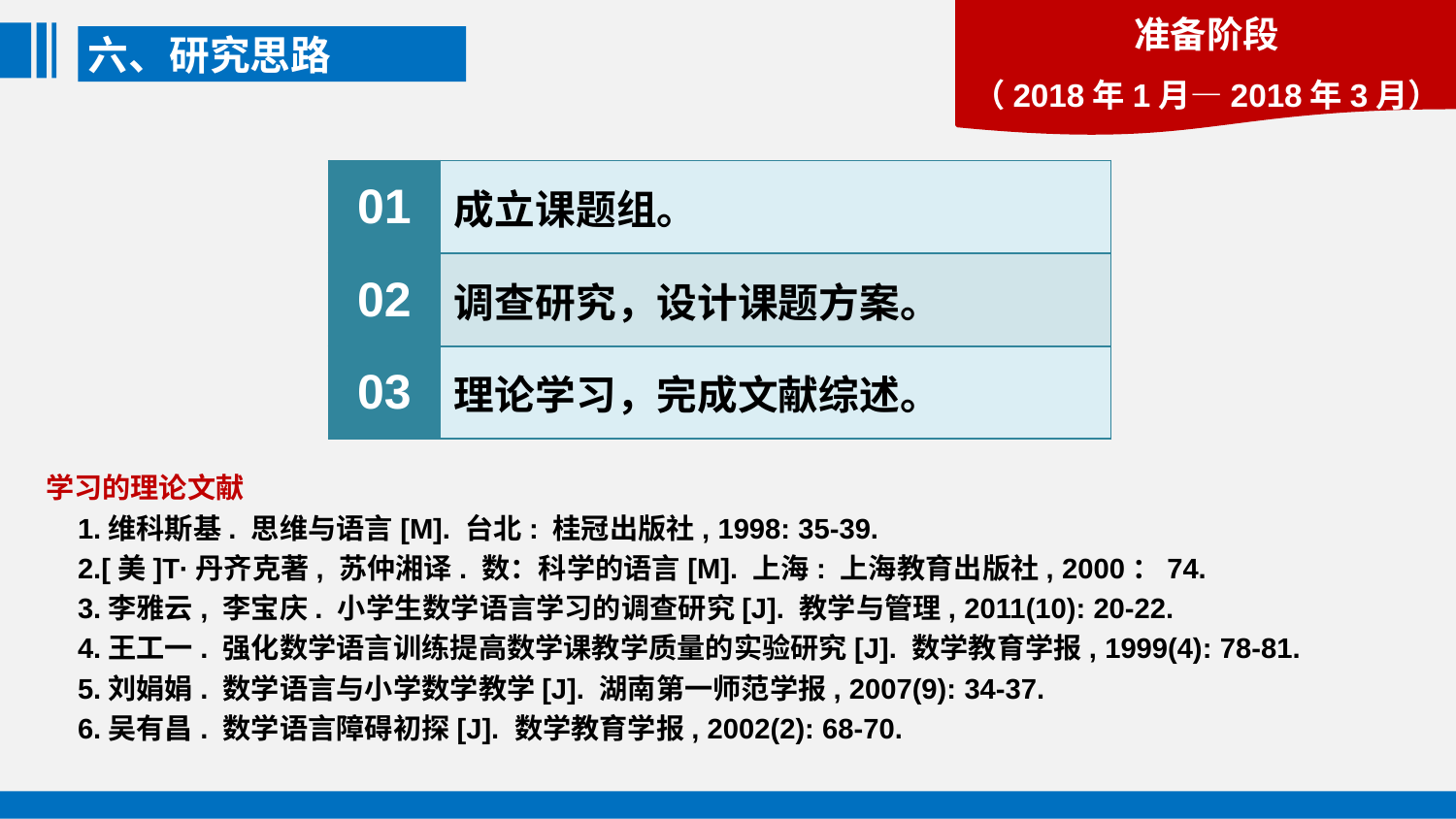

准备阶段
（2018年1月—2018年3月）

六、研究思路

| 01 | 成立课题组。 |
| --- | --- |
| 02 | 调查研究，设计课题方案。 |
| 03 | 理论学习，完成文献综述。 |
学习的理论文献
    1.维科斯基. 思维与语言[M]. 台北: 桂冠出版社, 1998: 35-39.
    2.[美]T·丹齐克著, 苏仲湘译. 数：科学的语言[M]. 上海: 上海教育出版社, 2000：74.
    3.李雅云, 李宝庆. 小学生数学语言学习的调查研究[J]. 教学与管理, 2011(10): 20-22.
    4.王工一. 强化数学语言训练提高数学课教学质量的实验研究[J]. 数学教育学报, 1999(4): 78-81.
    5.刘娟娟. 数学语言与小学数学教学[J]. 湖南第一师范学报, 2007(9): 34-37.
    6.吴有昌. 数学语言障碍初探[J]. 数学教育学报, 2002(2): 68-70.